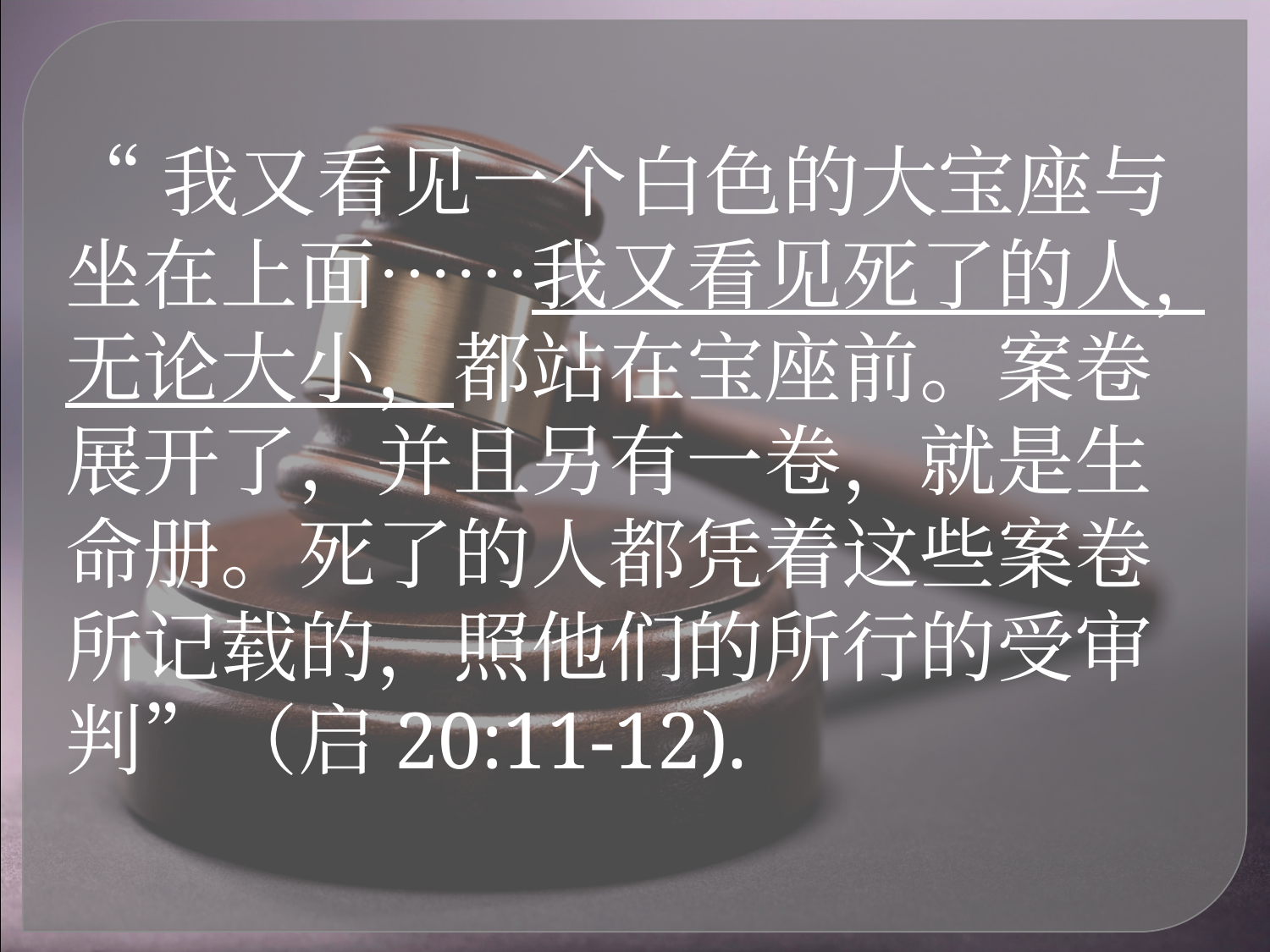

“我又看见一个白色的大宝座与坐在上面……我又看见死了的人，无论大小，都站在宝座前。案卷展开了，并且另有一卷，就是生命册。死了的人都凭着这些案卷所记载的，照他们的所行的受审判”（启20:11-12).